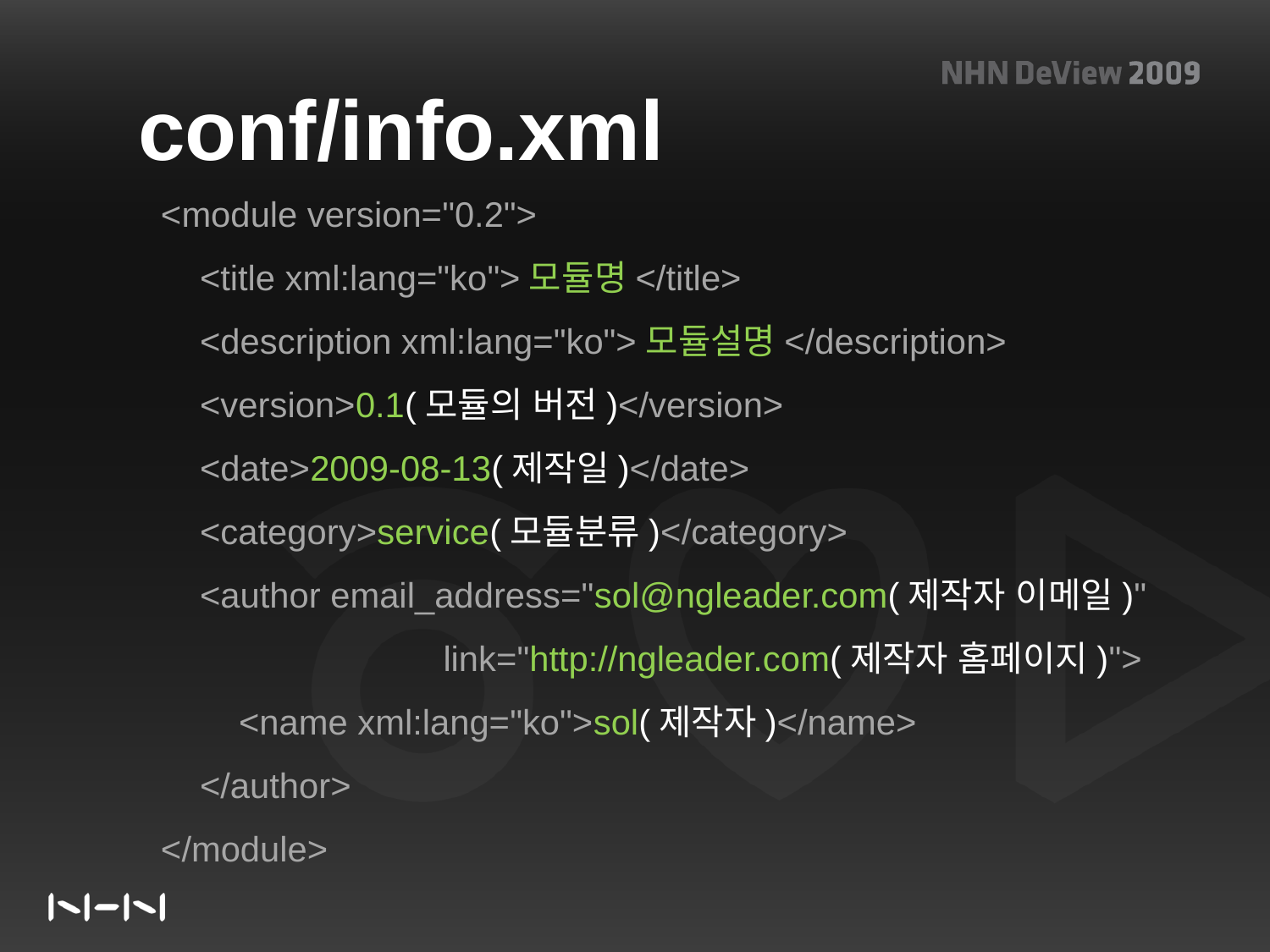

conf/info.xml
<module version="0.2">
    <title xml:lang="ko">모듈명</title>
    <description xml:lang="ko">모듈설명</description>
    <version>0.1(모듈의 버전)</version>
    <date>2009-08-13(제작일)</date>
    <category>service(모듈분류)</category>
    <author email_address="sol@ngleader.com(제작자 이메일)"
                             link="http://ngleader.com(제작자 홈페이지)">
        <name xml:lang="ko">sol(제작자)</name>
    </author>
</module>